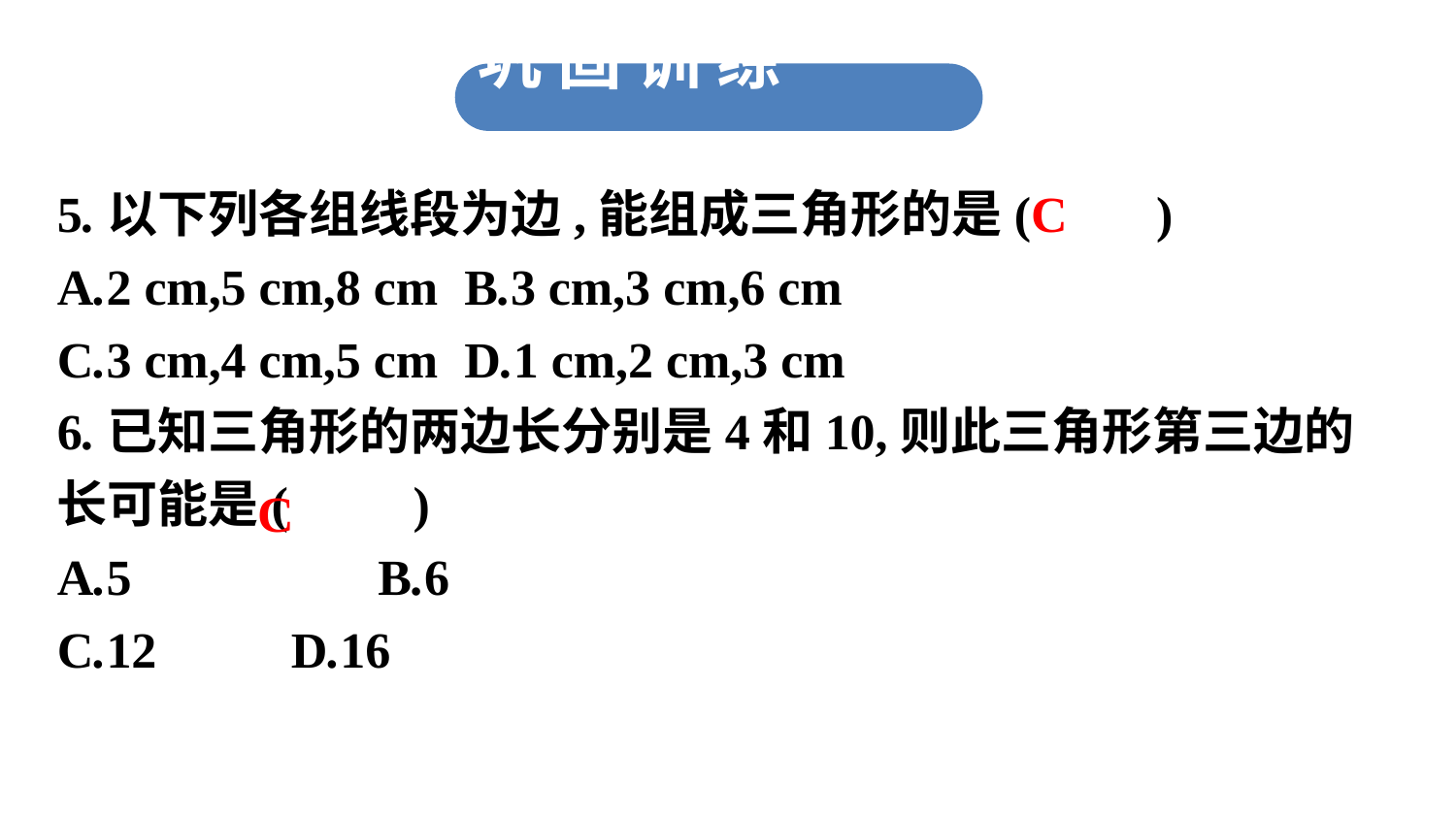

巩 固 训 练
5.以下列各组线段为边,能组成三角形的是(　　)
A.2 cm,5 cm,8 cm	B.3 cm,3 cm,6 cm
C.3 cm,4 cm,5 cm	D.1 cm,2 cm,3 cm
6.已知三角形的两边长分别是4和10,则此三角形第三边的长可能是(　　)
A.5　		B.6
C.12　	D.16
C
C